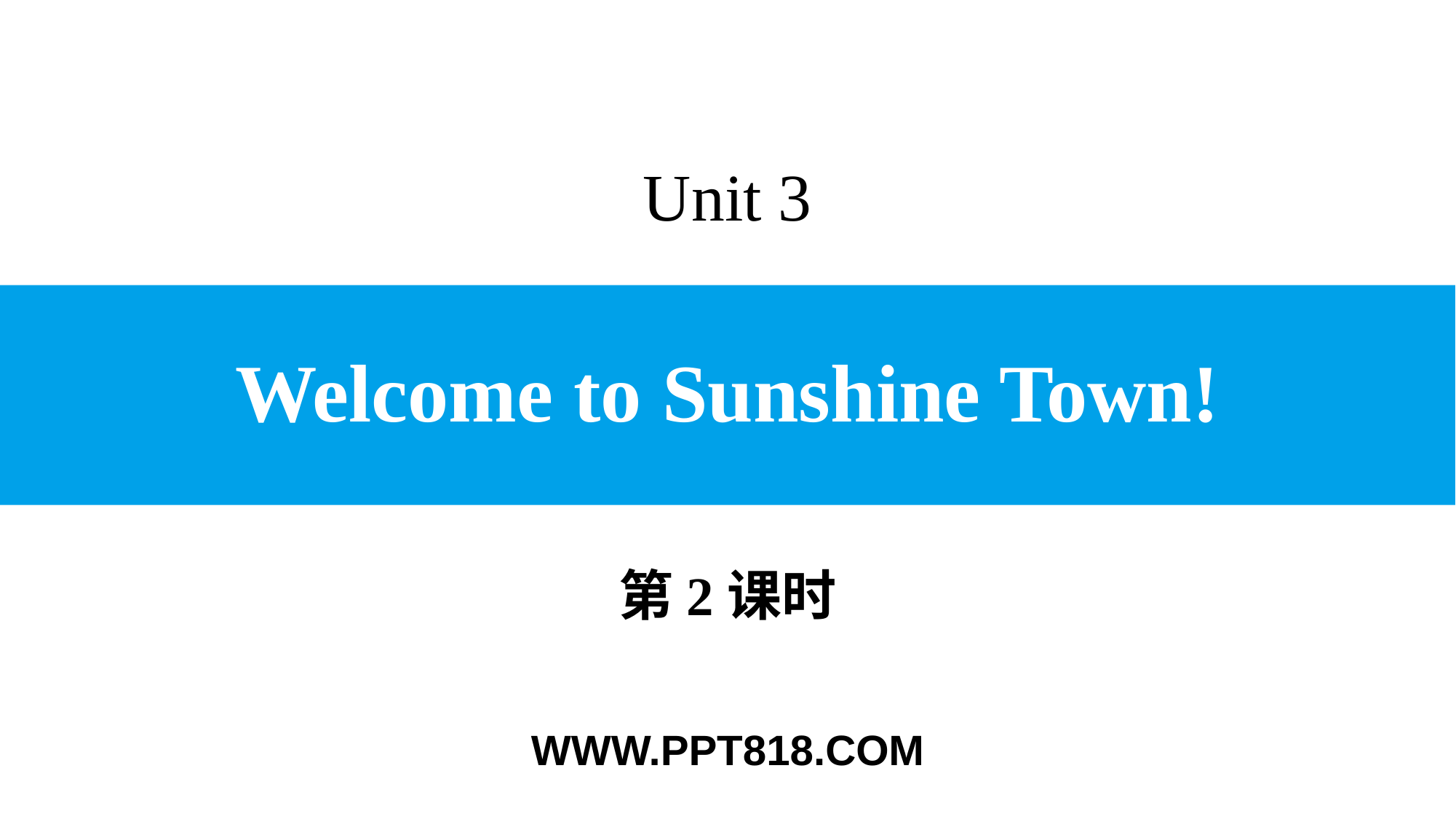

Unit 3
# Welcome to Sunshine Town!
第2课时
WWW.PPT818.COM